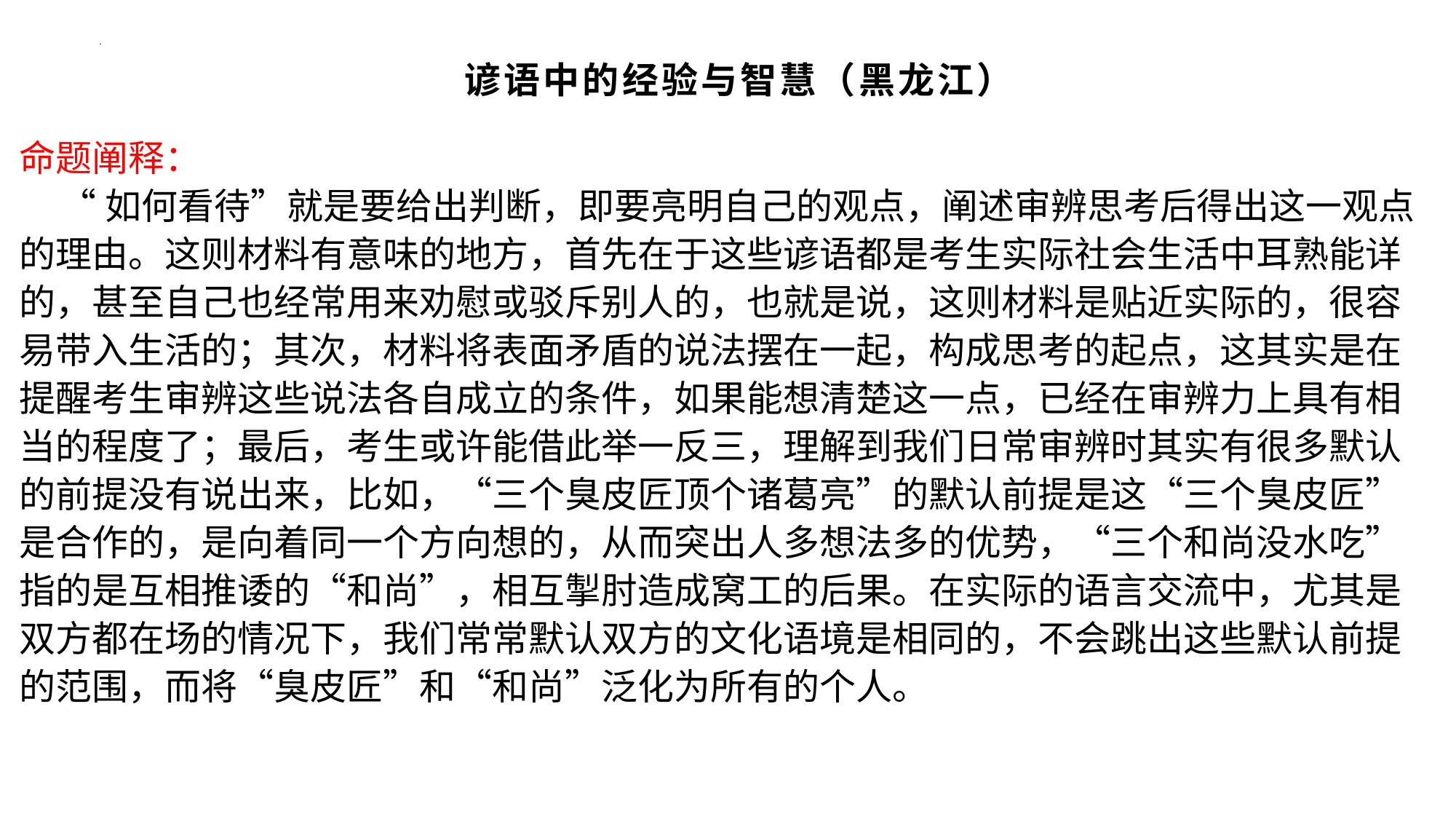

# 谚语中的经验与智慧（黑龙江）
命题阐释：
     “如何看待”就是要给出判断，即要亮明自己的观点，阐述审辨思考后得出这一观点的理由。这则材料有意味的地方，首先在于这些谚语都是考生实际社会生活中耳熟能详的，甚至自己也经常用来劝慰或驳斥别人的，也就是说，这则材料是贴近实际的，很容易带入生活的；其次，材料将表面矛盾的说法摆在一起，构成思考的起点，这其实是在提醒考生审辨这些说法各自成立的条件，如果能想清楚这一点，已经在审辨力上具有相当的程度了；最后，考生或许能借此举一反三，理解到我们日常审辨时其实有很多默认的前提没有说出来，比如，“三个臭皮匠顶个诸葛亮”的默认前提是这“三个臭皮匠”是合作的，是向着同一个方向想的，从而突出人多想法多的优势，“三个和尚没水吃”指的是互相推诿的“和尚”，相互掣肘造成窝工的后果。在实际的语言交流中，尤其是双方都在场的情况下，我们常常默认双方的文化语境是相同的，不会跳出这些默认前提的范围，而将“臭皮匠”和“和尚”泛化为所有的个人。